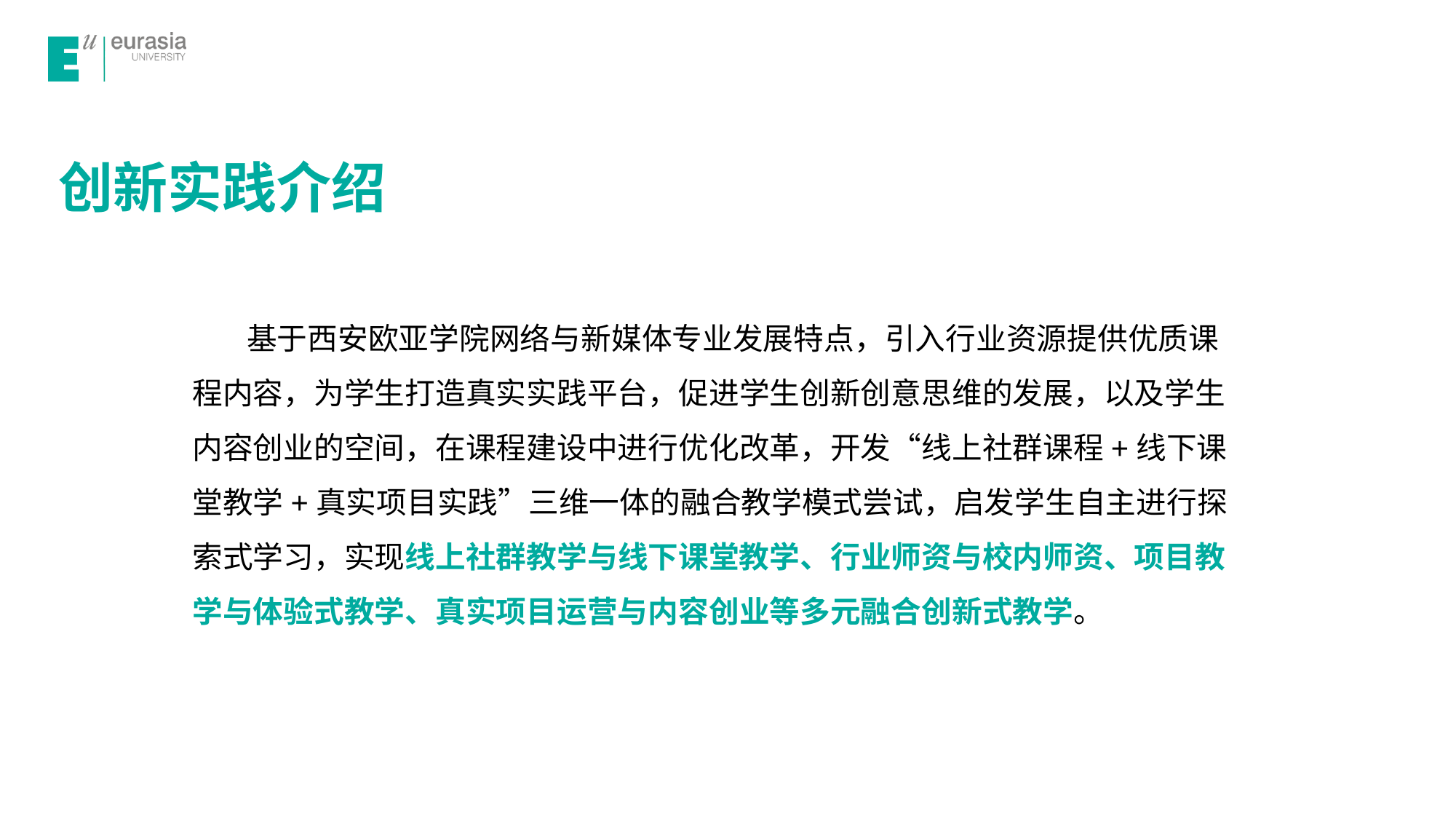

创新实践介绍
       基于西安欧亚学院网络与新媒体专业发展特点，引入行业资源提供优质课程内容，为学生打造真实实践平台，促进学生创新创意思维的发展，以及学生内容创业的空间，在课程建设中进行优化改革，开发“线上社群课程+线下课堂教学+真实项目实践”三维一体的融合教学模式尝试，启发学生自主进行探索式学习，实现线上社群教学与线下课堂教学、行业师资与校内师资、项目教学与体验式教学、真实项目运营与内容创业等多元融合创新式教学。